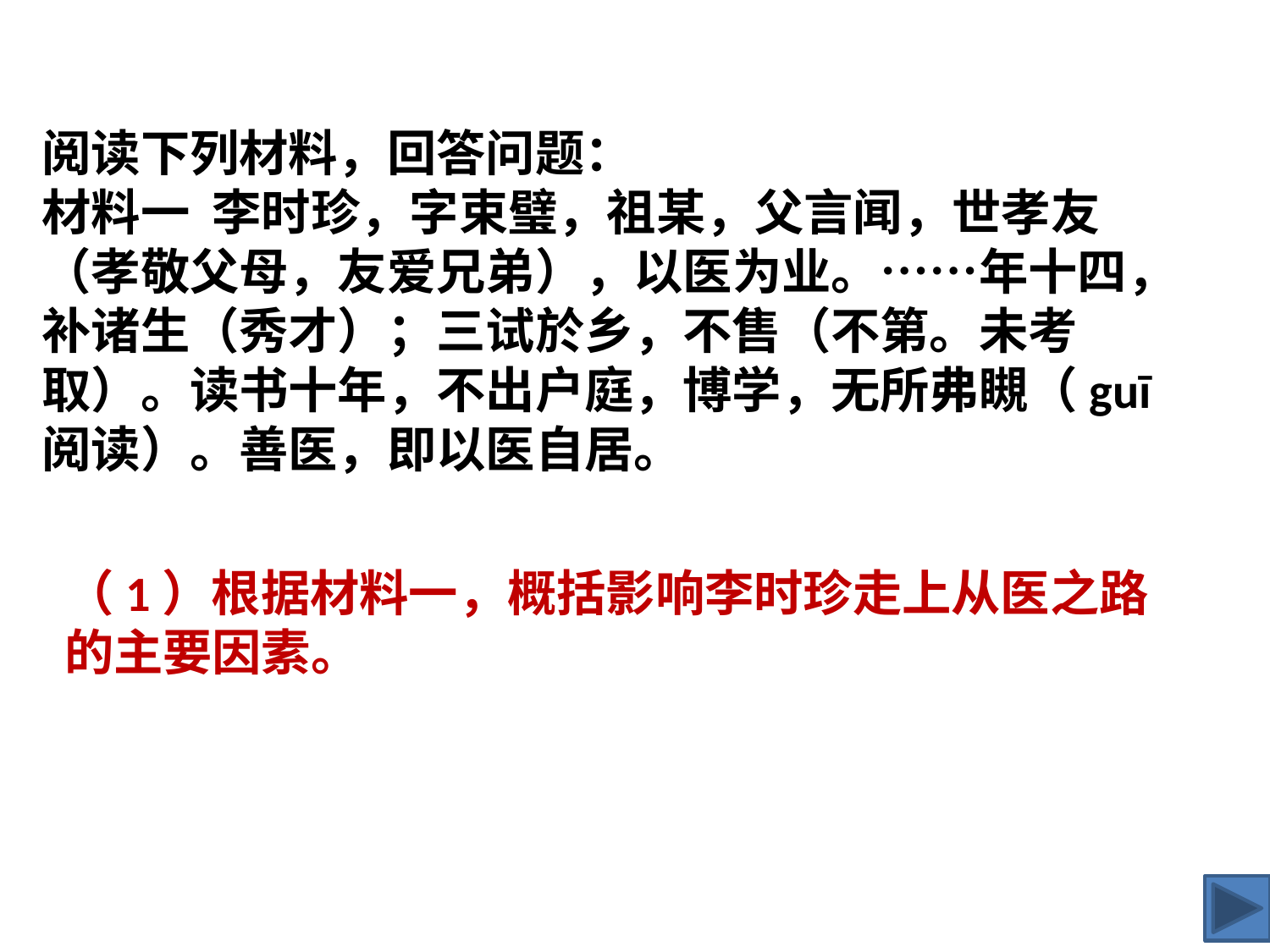

阅读下列材料，回答问题： 
材料一  李时珍，字束璧，祖某，父言闻，世孝友
（孝敬父母，友爱兄弟），以医为业。……年十四，
补诸生（秀才）；三试於乡，不售（不第。未考
取）。读书十年，不出户庭，博学，无所弗瞡（guī
阅读）。善医，即以医自居。
（1）根据材料一，概括影响李时珍走上从医之路
的主要因素。